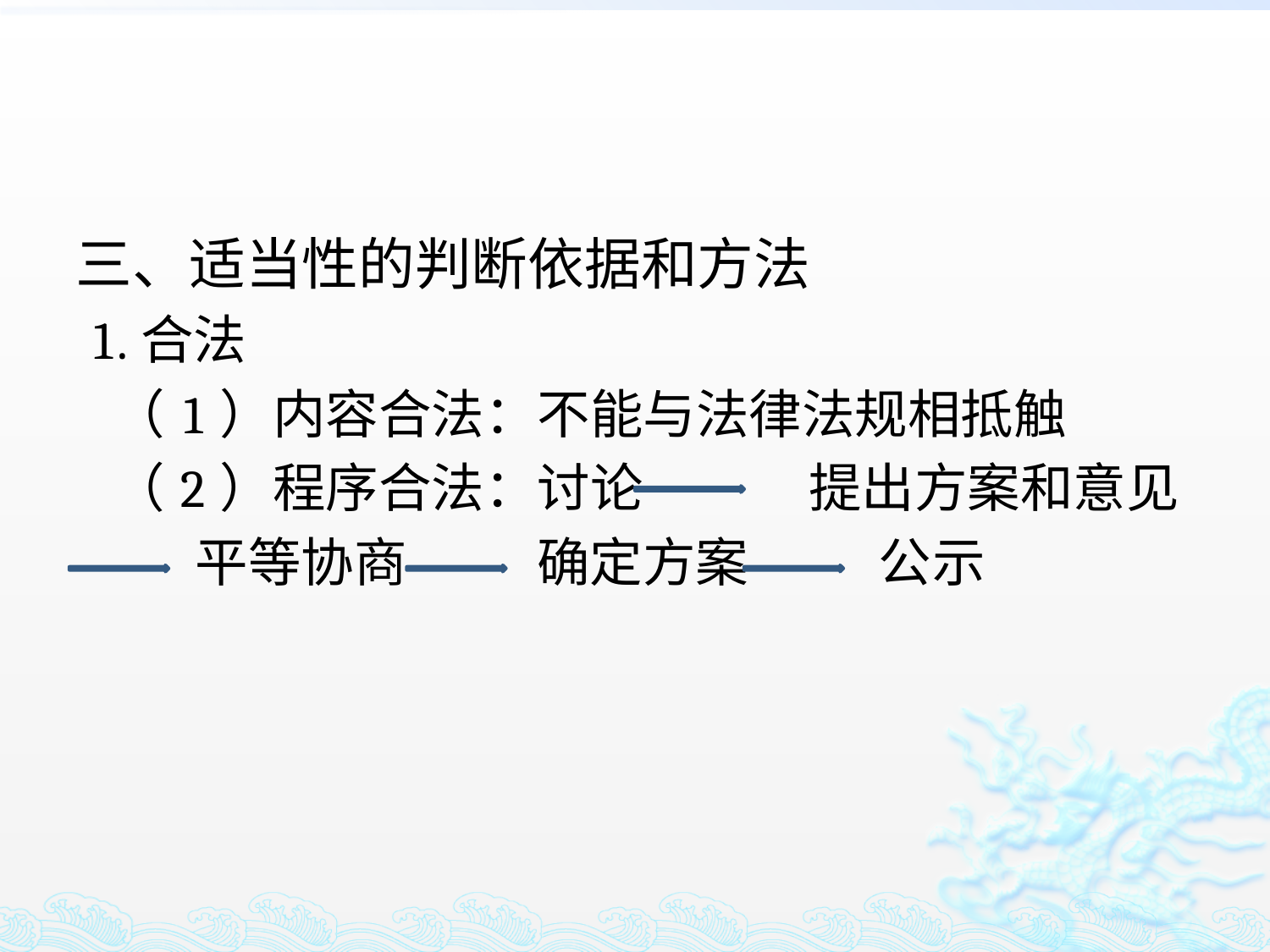

#
三、适当性的判断依据和方法
 1.合法
  （1）内容合法：不能与法律法规相抵触
  （2）程序合法：讨论              提出方案和意见
         平等协商           确定方案           公示